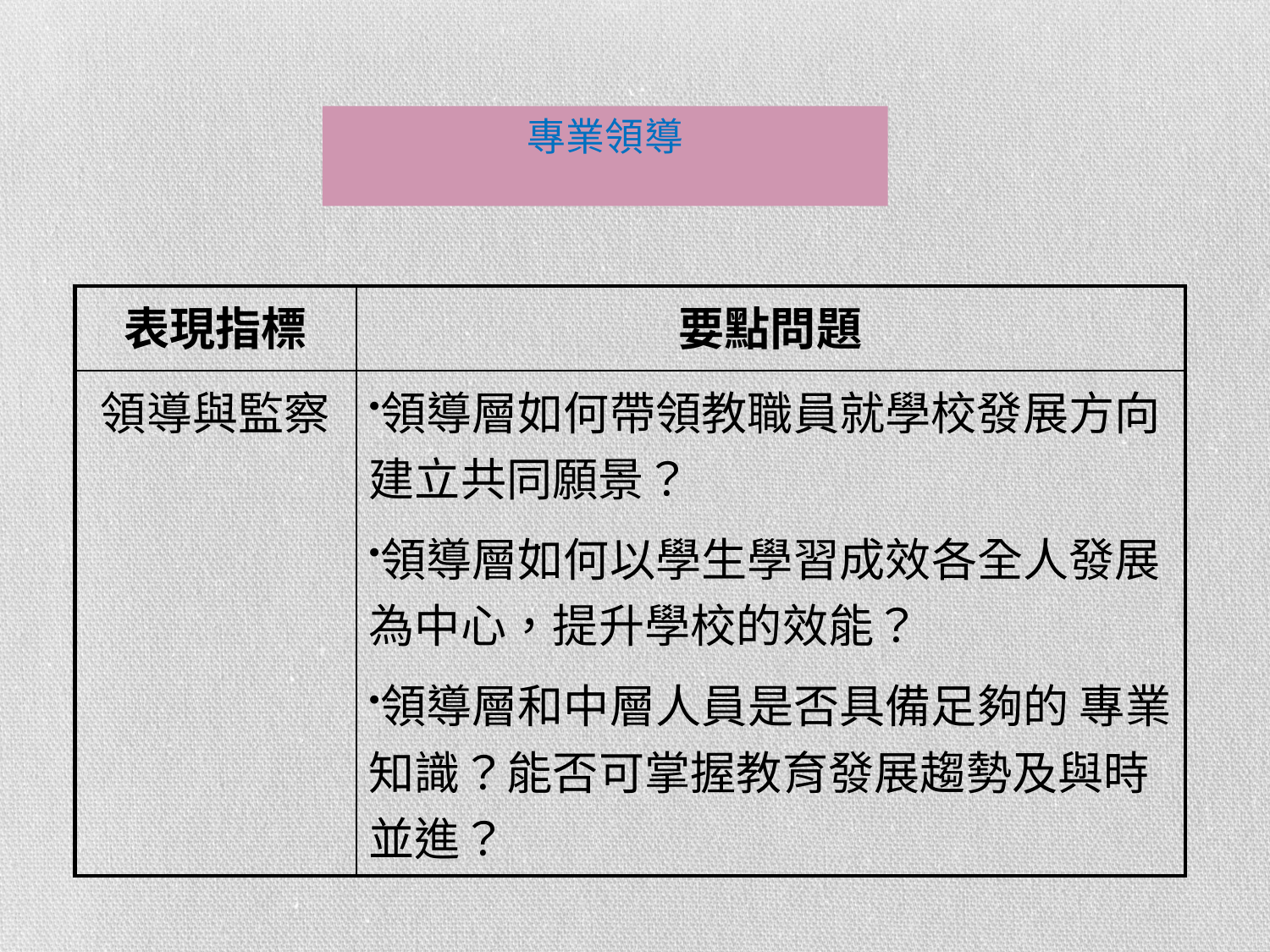

#
專業領導
| 表現指標 | 要點問題 |
| --- | --- |
| 領導與監察 | 領導層如何帶領教職員就學校發展方向建立共同願景？ 領導層如何以學生學習成效各全人發展為中心，提升學校的效能？ 領導層和中層人員是否具備足夠的 專業知識？能否可掌握教育發展趨勢及與時並進？ |